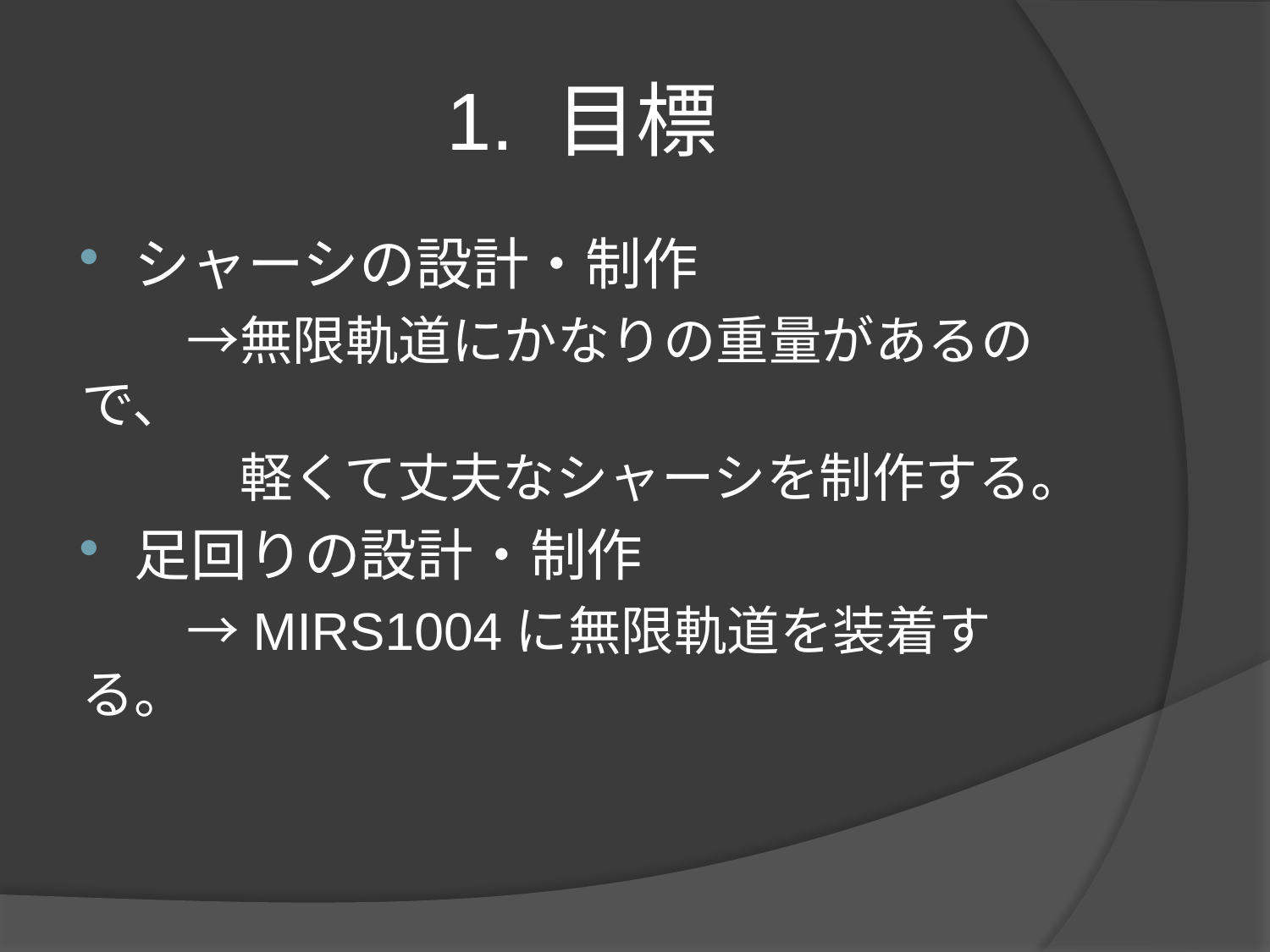

# 1. 目標
シャーシの設計・制作
　　→無限軌道にかなりの重量があるので、
　　　軽くて丈夫なシャーシを制作する。
足回りの設計・制作
　　→MIRS1004に無限軌道を装着する。